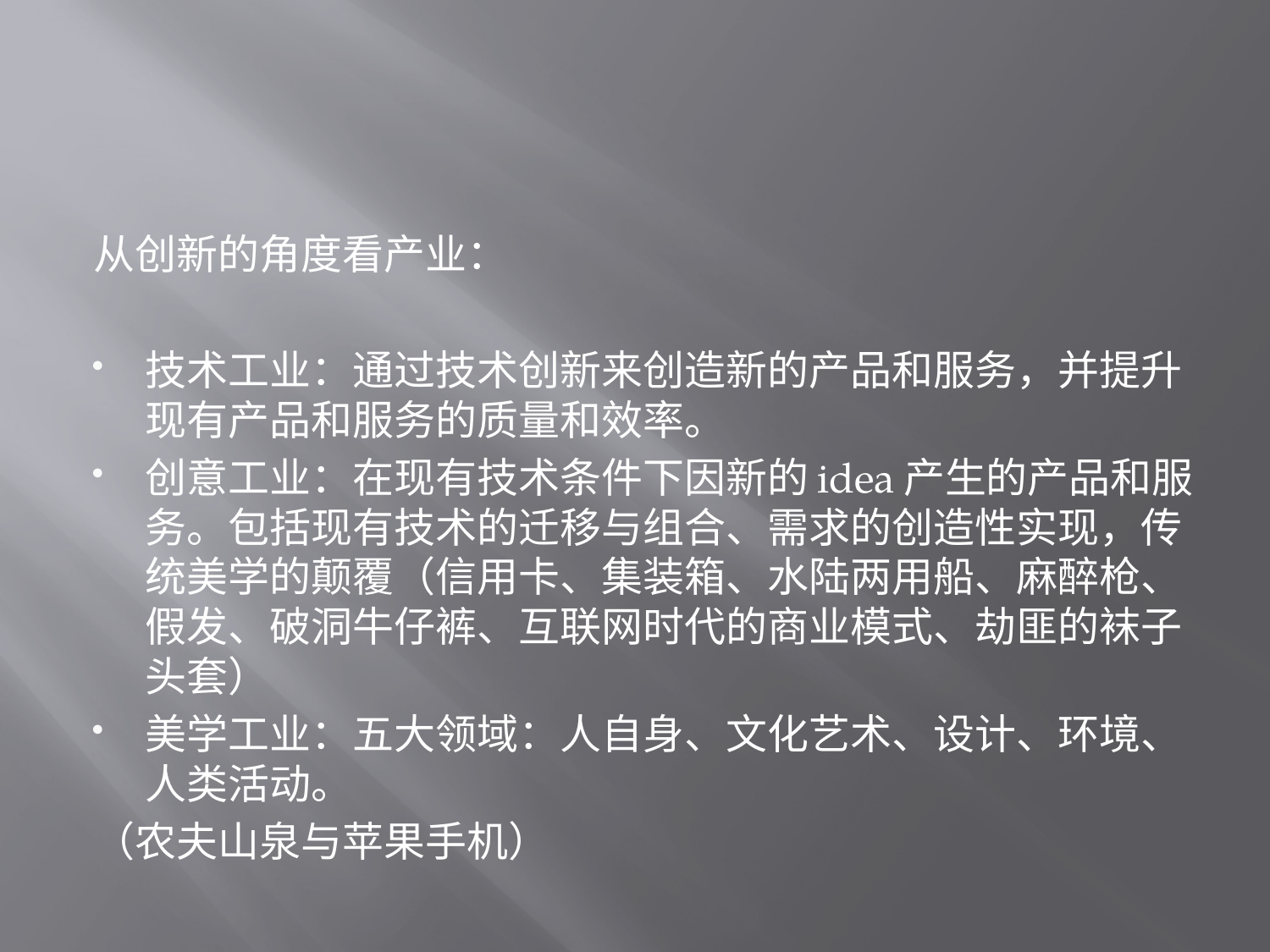

#
从创新的角度看产业：

技术工业：通过技术创新来创造新的产品和服务，并提升现有产品和服务的质量和效率。
创意工业：在现有技术条件下因新的idea产生的产品和服务。包括现有技术的迁移与组合、需求的创造性实现，传统美学的颠覆（信用卡、集装箱、水陆两用船、麻醉枪、假发、破洞牛仔裤、互联网时代的商业模式、劫匪的袜子头套）
美学工业：五大领域：人自身、文化艺术、设计、环境、人类活动。
（农夫山泉与苹果手机）